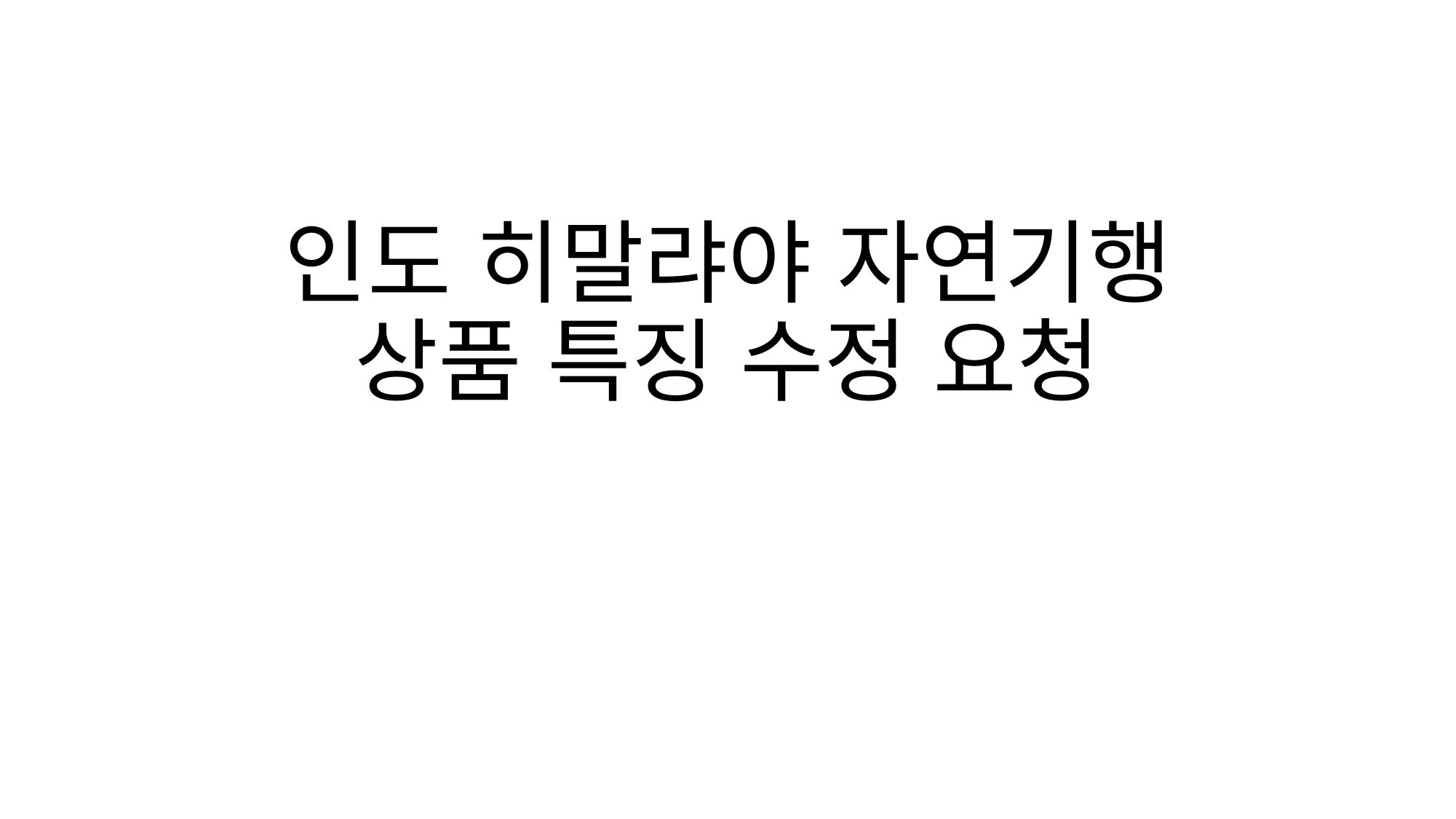

# 인도 히말랴야 자연기행 상품 특징 수정 요청